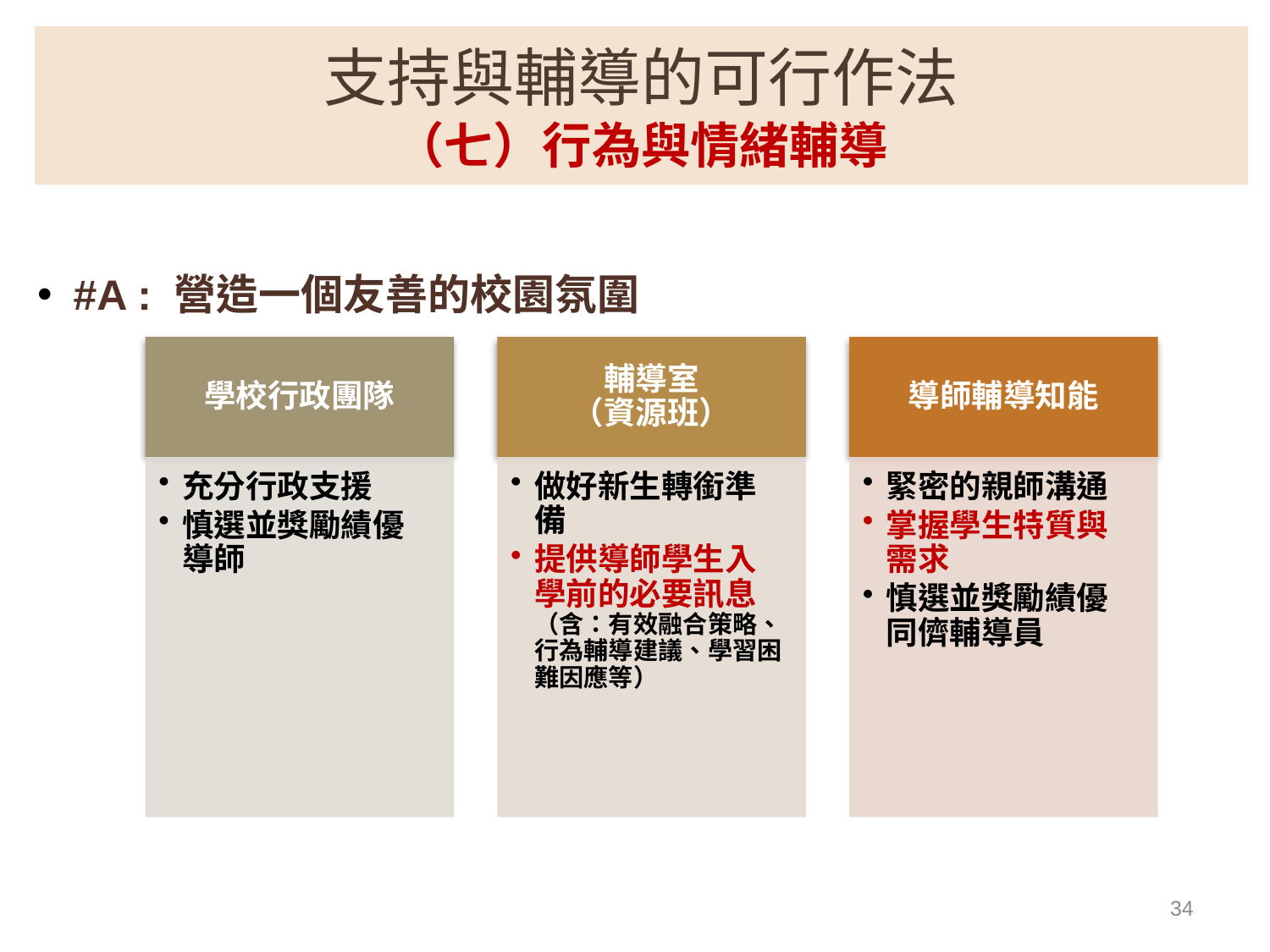

支持與輔導的可行作法
（七）行為與情緒輔導
 #A : 營造一個友善的校園氛圍
學校行政團隊
充分行政支援
慎選並獎勵績優導師
輔導室
（資源班）
做好新生轉銜準備
提供導師學生入學前的必要訊息（含：有效融合策略、行為輔導建議、學習困難因應等）
導師輔導知能
緊密的親師溝通
掌握學生特質與需求
慎選並獎勵績優同儕輔導員
34